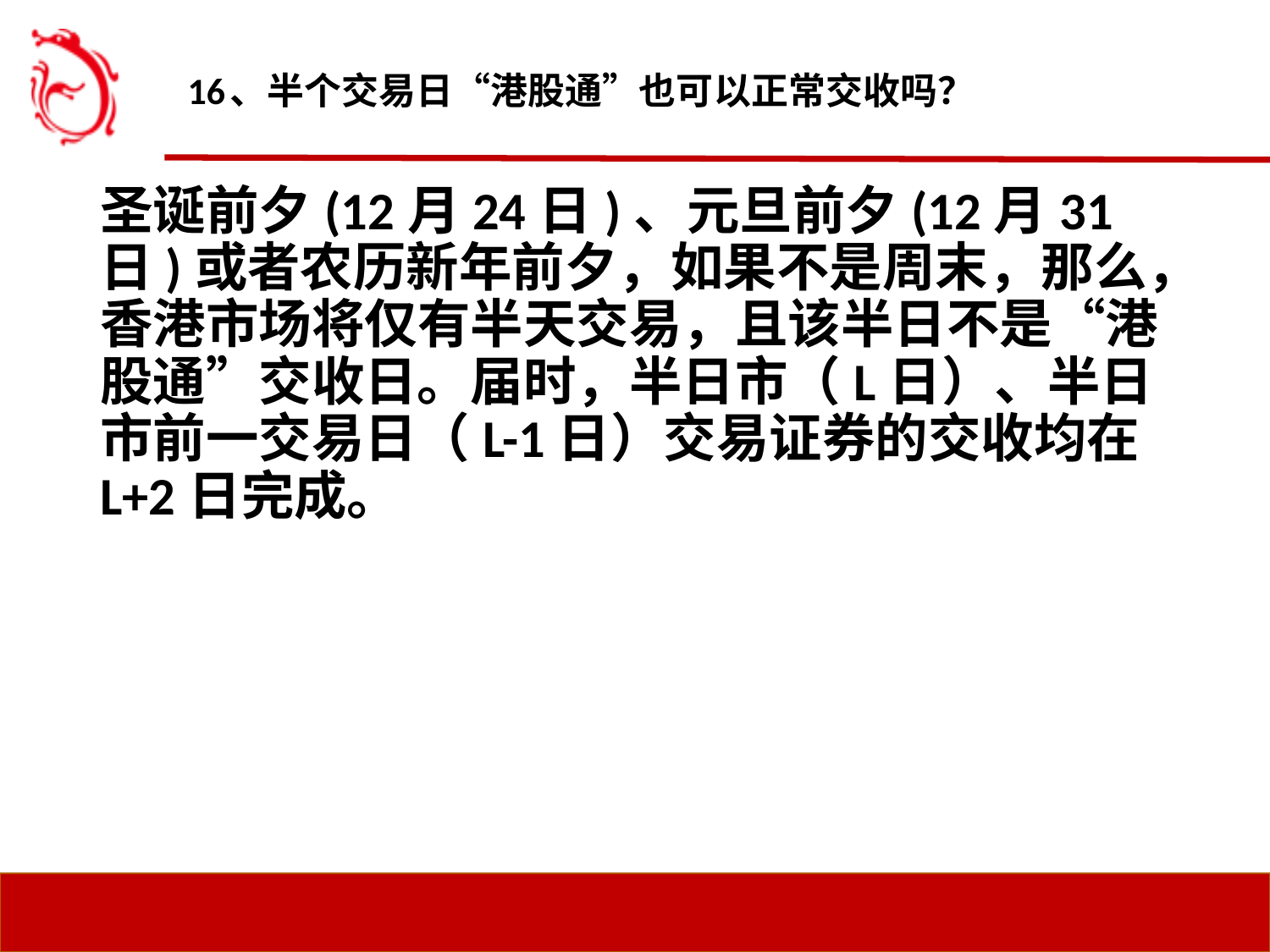

# 16、半个交易日“港股通”也可以正常交收吗？
圣诞前夕(12月24日)、元旦前夕(12月31日)或者农历新年前夕，如果不是周末，那么，香港市场将仅有半天交易，且该半日不是“港股通”交收日。届时，半日市（L日）、半日市前一交易日（L-1日）交易证券的交收均在L+2日完成。